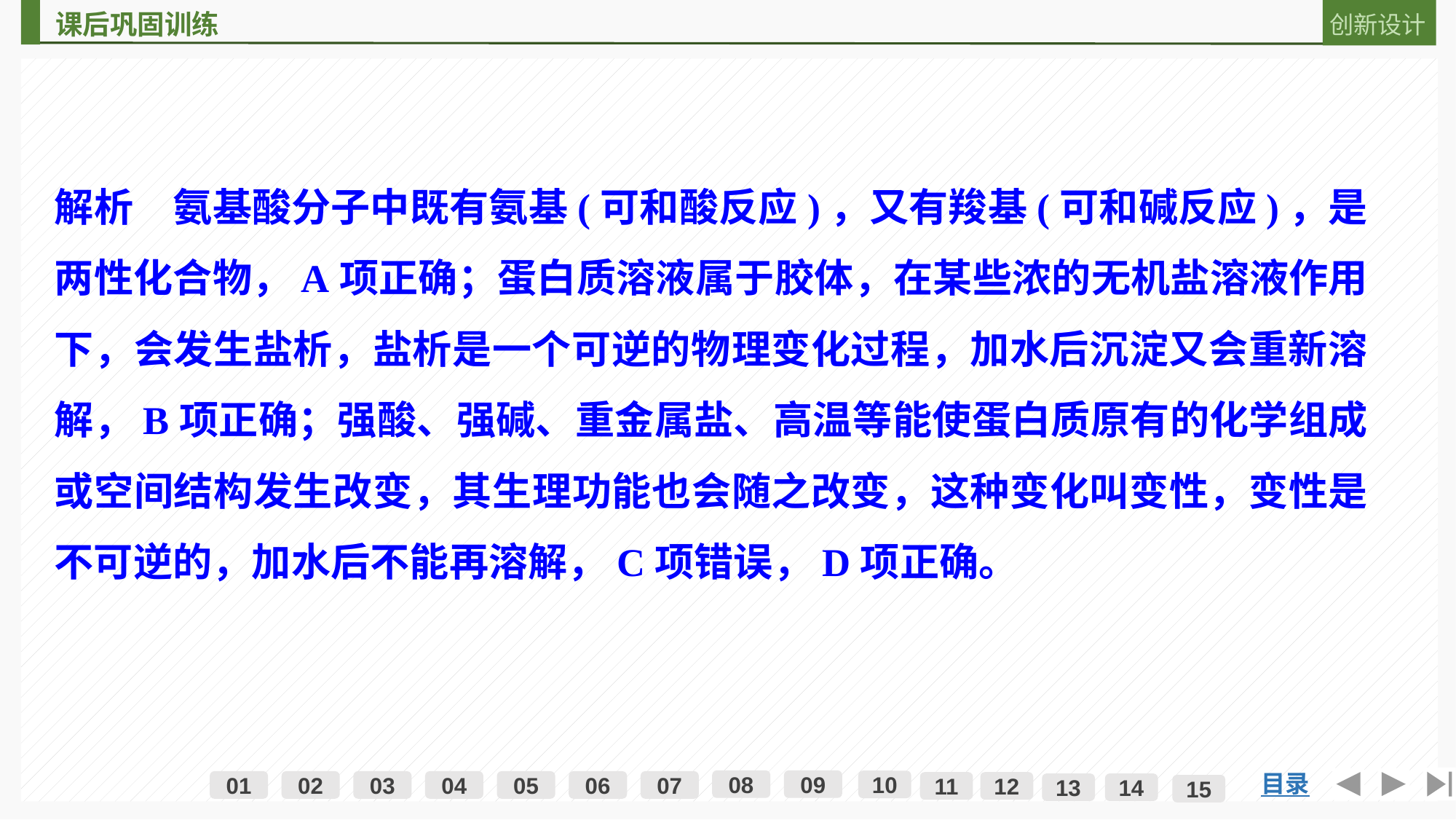

解析　氨基酸分子中既有氨基(可和酸反应)，又有羧基(可和碱反应)，是两性化合物，A项正确；蛋白质溶液属于胶体，在某些浓的无机盐溶液作用下，会发生盐析，盐析是一个可逆的物理变化过程，加水后沉淀又会重新溶解，B项正确；强酸、强碱、重金属盐、高温等能使蛋白质原有的化学组成或空间结构发生改变，其生理功能也会随之改变，这种变化叫变性，变性是不可逆的，加水后不能再溶解，C项错误，D项正确。